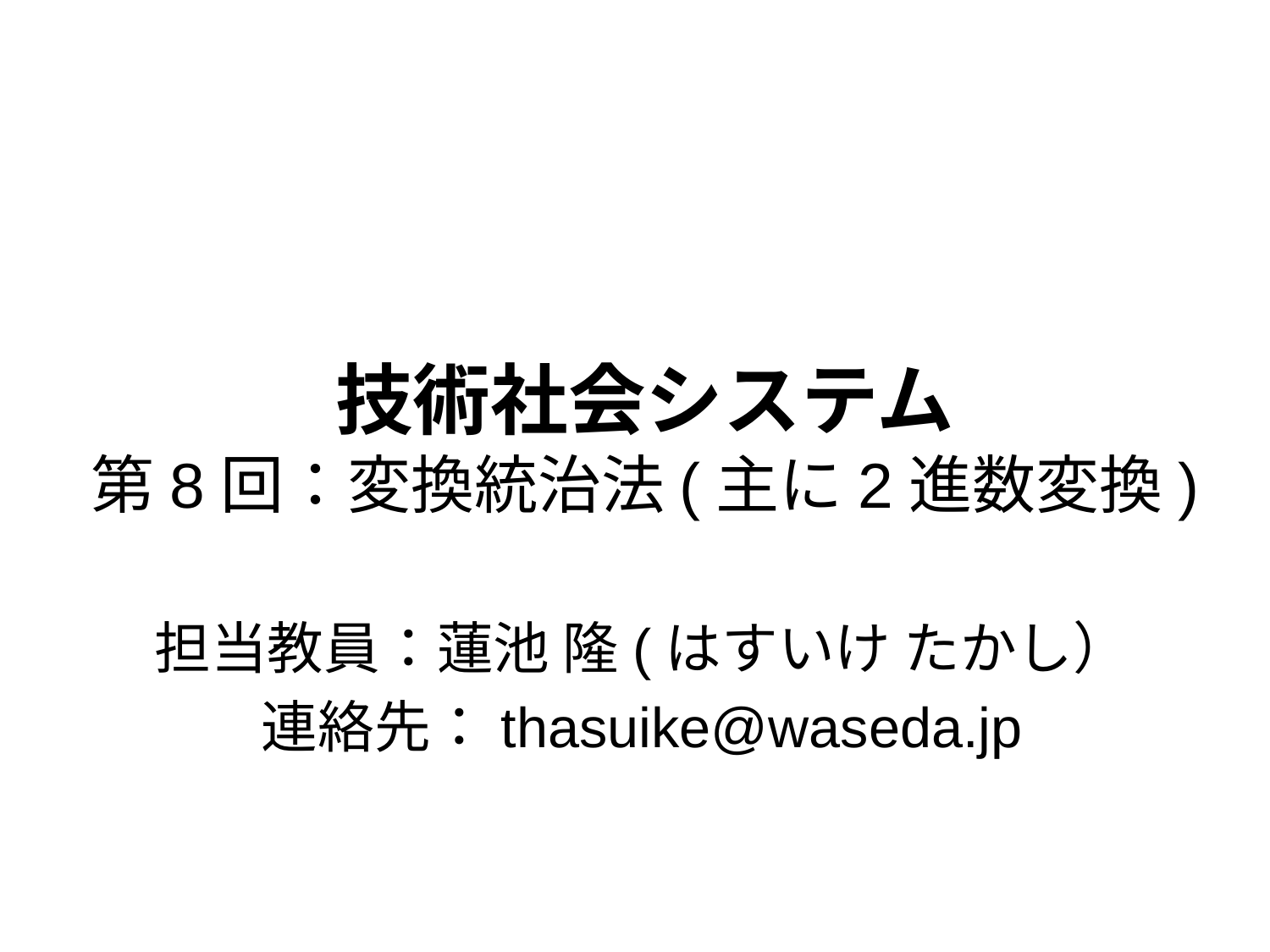

# 技術社会システム 第8回：変換統治法(主に2進数変換)
担当教員：蓮池 隆(はすいけ たかし）
連絡先：thasuike@waseda.jp